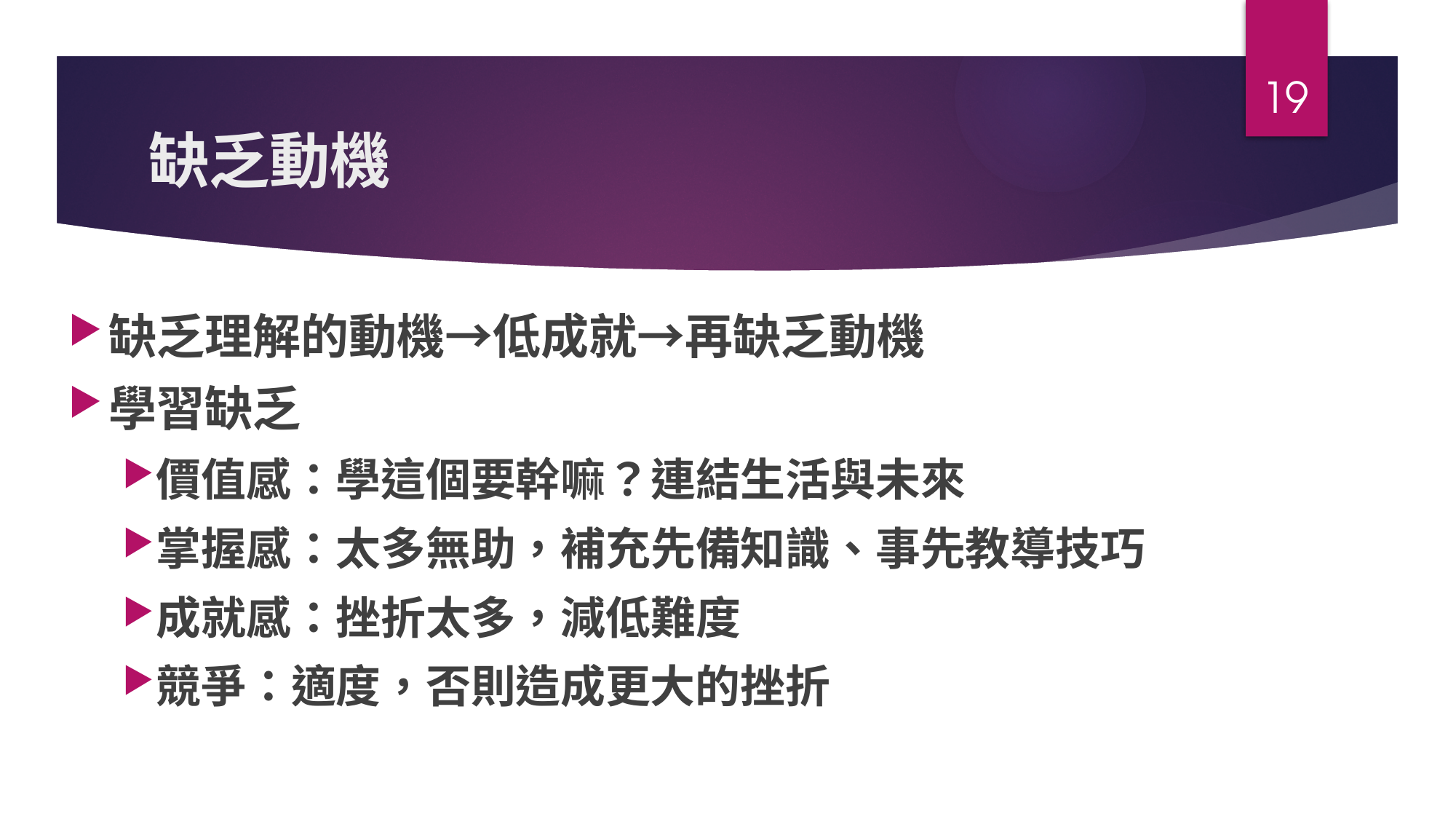

19
# 缺乏動機
缺乏理解的動機→低成就→再缺乏動機
學習缺乏
價值感：學這個要幹嘛？連結生活與未來
掌握感：太多無助，補充先備知識、事先教導技巧
成就感：挫折太多，減低難度
競爭：適度，否則造成更大的挫折